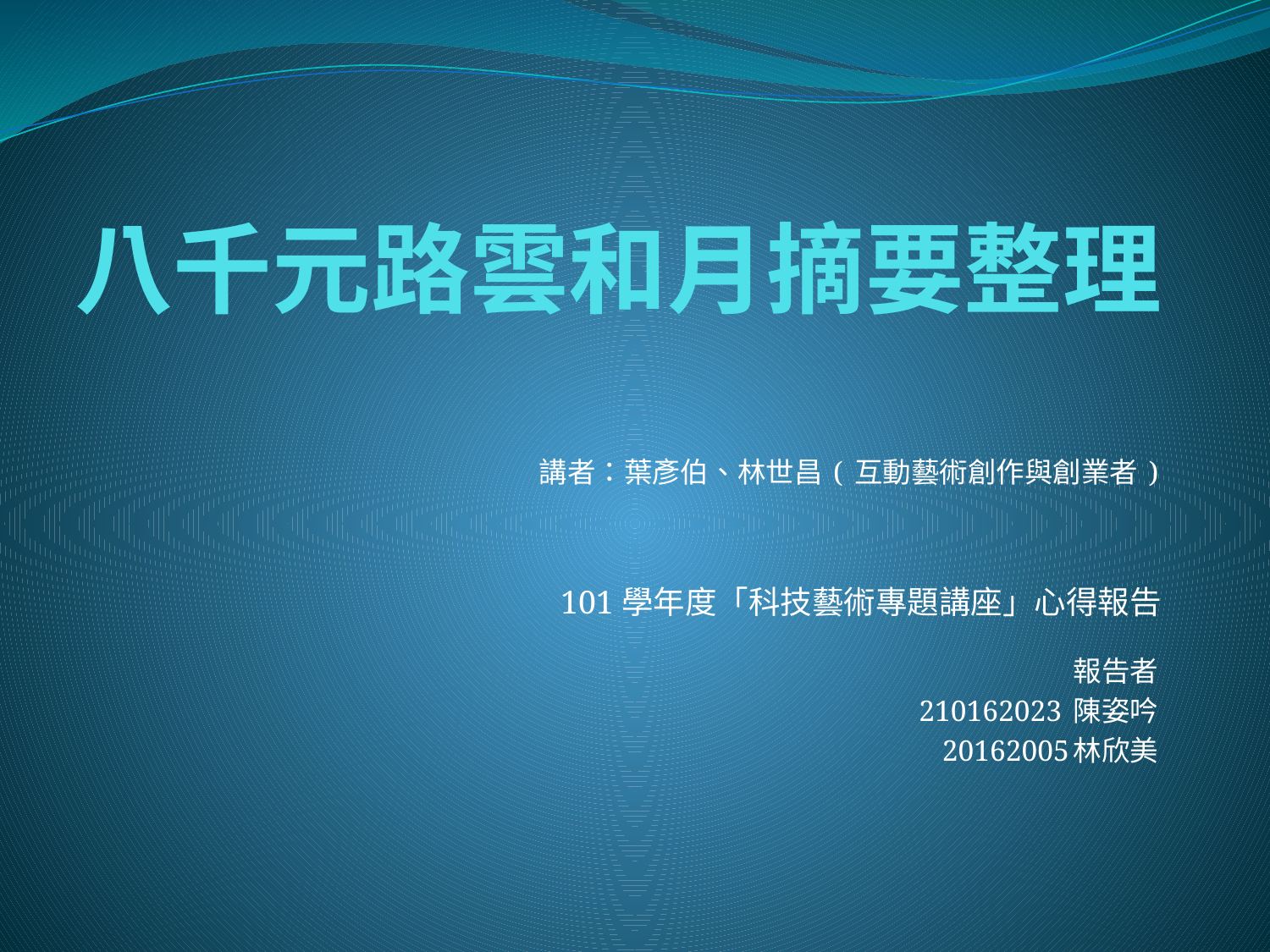

# 八千元路雲和月摘要整理
講者：葉彥伯、林世昌 ( 互動藝術創作與創業者 )

報告者
210162023 陳姿吟
20162005林欣美

101學年度「科技藝術專題講座」心得報告